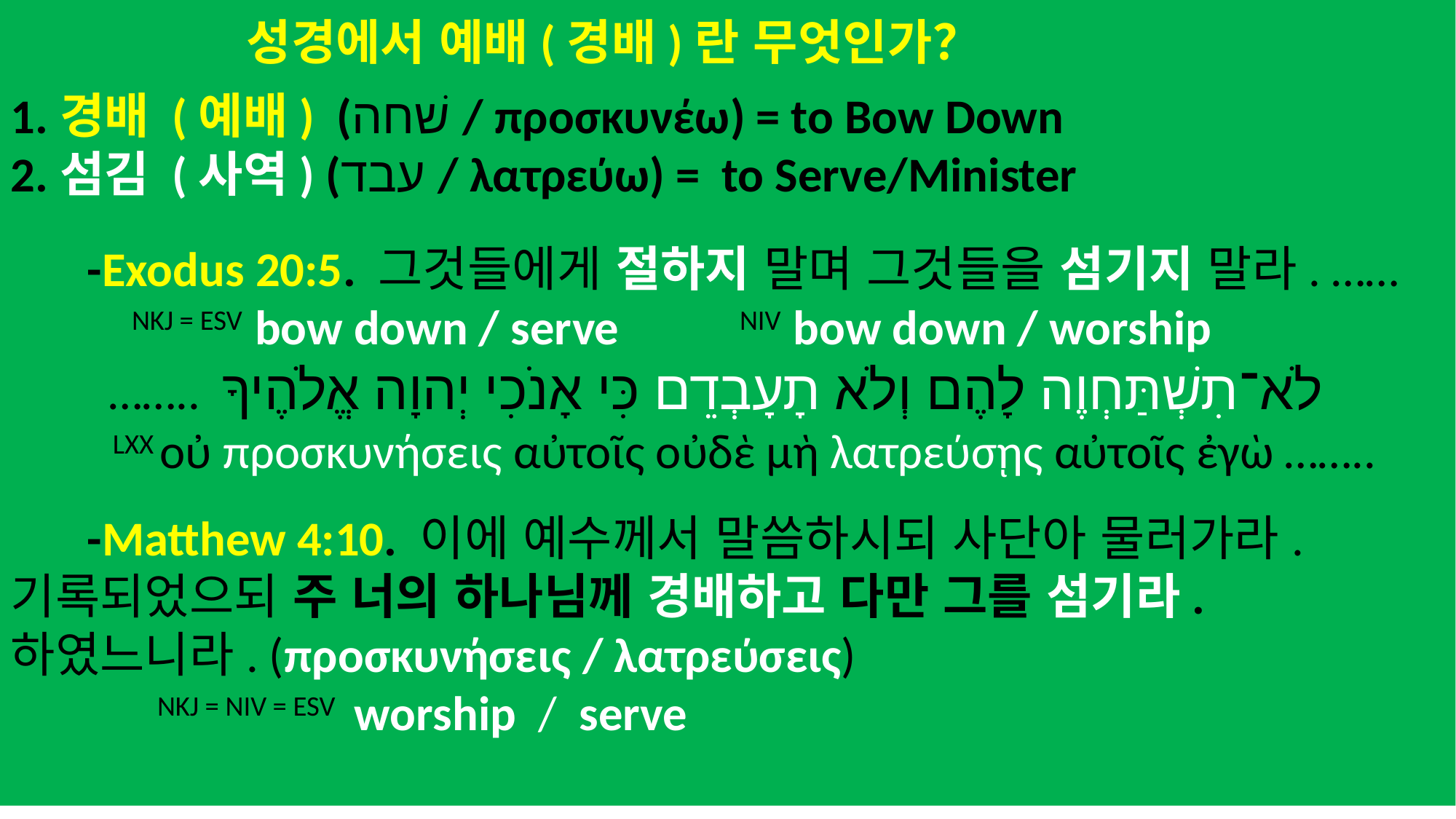

성경에서 예배(경배)란 무엇인가？

1.경배 (예배)  (שׁחה / προσκυνέω) = to Bow Down
2.섬김 (사역) (עבד / λατρεύω) =  to Serve/Minister

       -Exodus 20:5. 그것들에게 절하지 말며 그것들을 섬기지 말라. ……
                   NKJ = ESV  bow down / serve           NIV  bow down / worship
         ……..  ‎לֹא־תִשְׁתַּחְוֶה לָהֶם וְלֹא תָעָבְדֵם כִּי אָנֹכִי יְהוָה אֱלֹהֶיךָ
                LXX οὐ προσκυνήσεις αὐτοῖς οὐδὲ μὴ λατρεύσῃς αὐτοῖς ἐγὼ ……..

       -Matthew 4:10. 이에 예수께서 말씀하시되 사단아 물러가라. 기록되었으되 주 너의 하나님께 경배하고 다만 그를 섬기라. 하였느니라. (προσκυνήσεις / λατρεύσεις)
                       NKJ = NIV = ESV   worship  /  serve